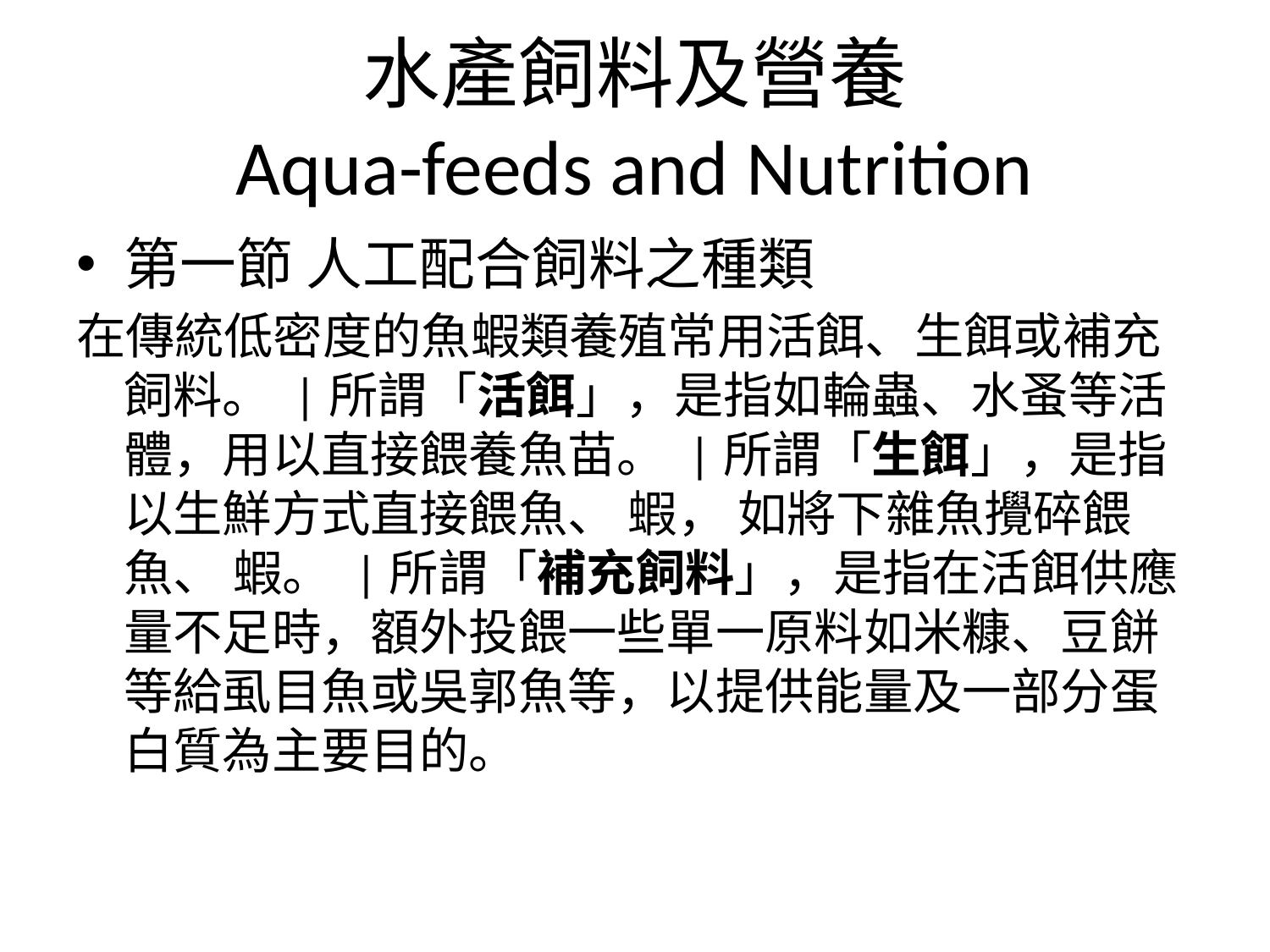

# 水產飼料及營養 Aqua-feeds and Nutrition
第一節 人工配合飼料之種類
在傳統低密度的魚蝦類養殖常用活餌、生餌或補充飼料。 |所謂「活餌」，是指如輪蟲、水蚤等活體，用以直接餵養魚苗。 |所謂「生餌」，是指以生鮮方式直接餵魚、 蝦， 如將下雜魚攪碎餵魚、 蝦。 |所謂「補充飼料」，是指在活餌供應量不足時，額外投餵一些單一原料如米糠、豆餅等給虱目魚或吳郭魚等，以提供能量及一部分蛋白質為主要目的。